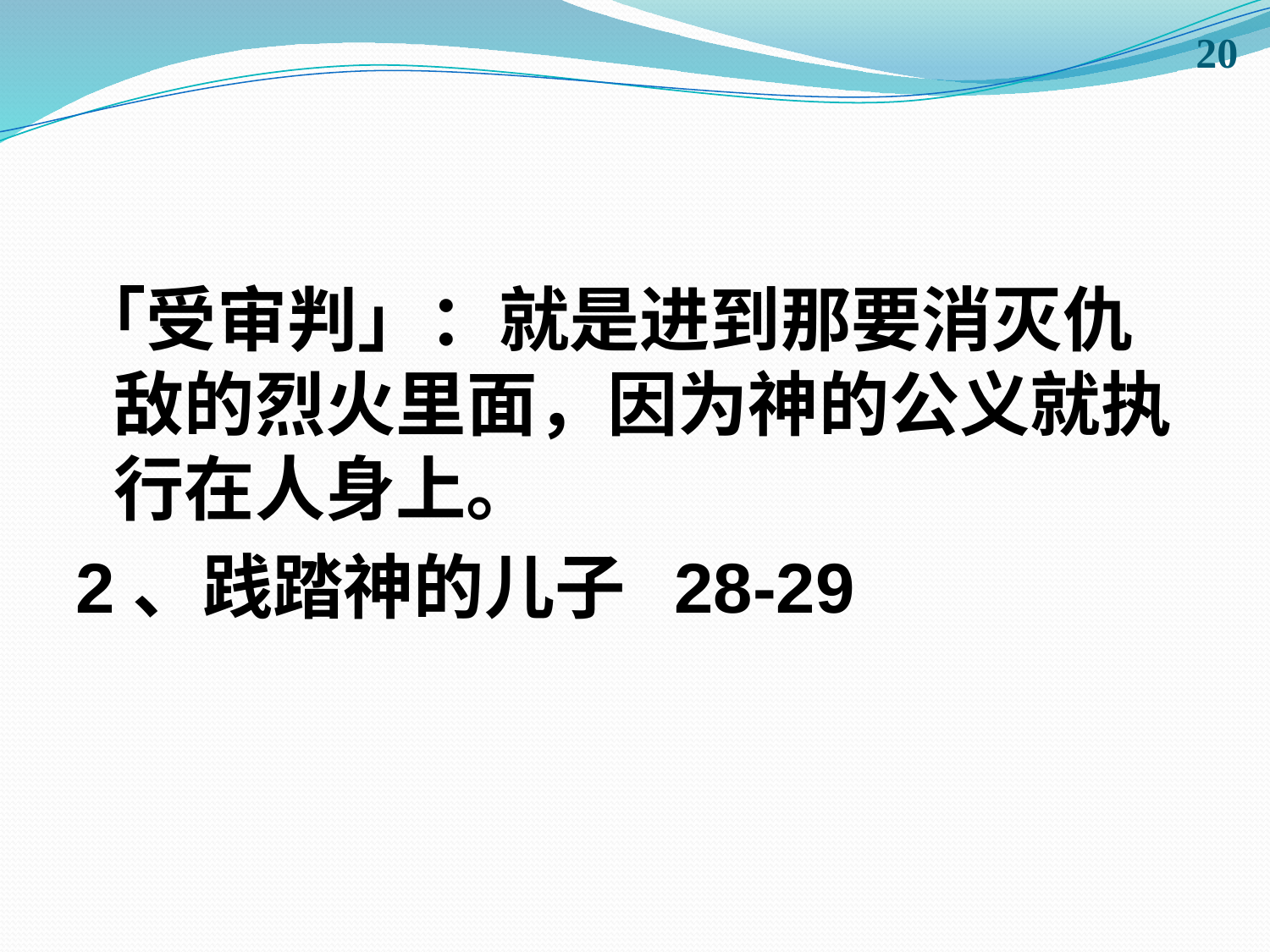

20
#
「受审判」：就是进到那要消灭仇敌的烈火里面，因为神的公义就执行在人身上。
2、践踏神的儿子  28-29